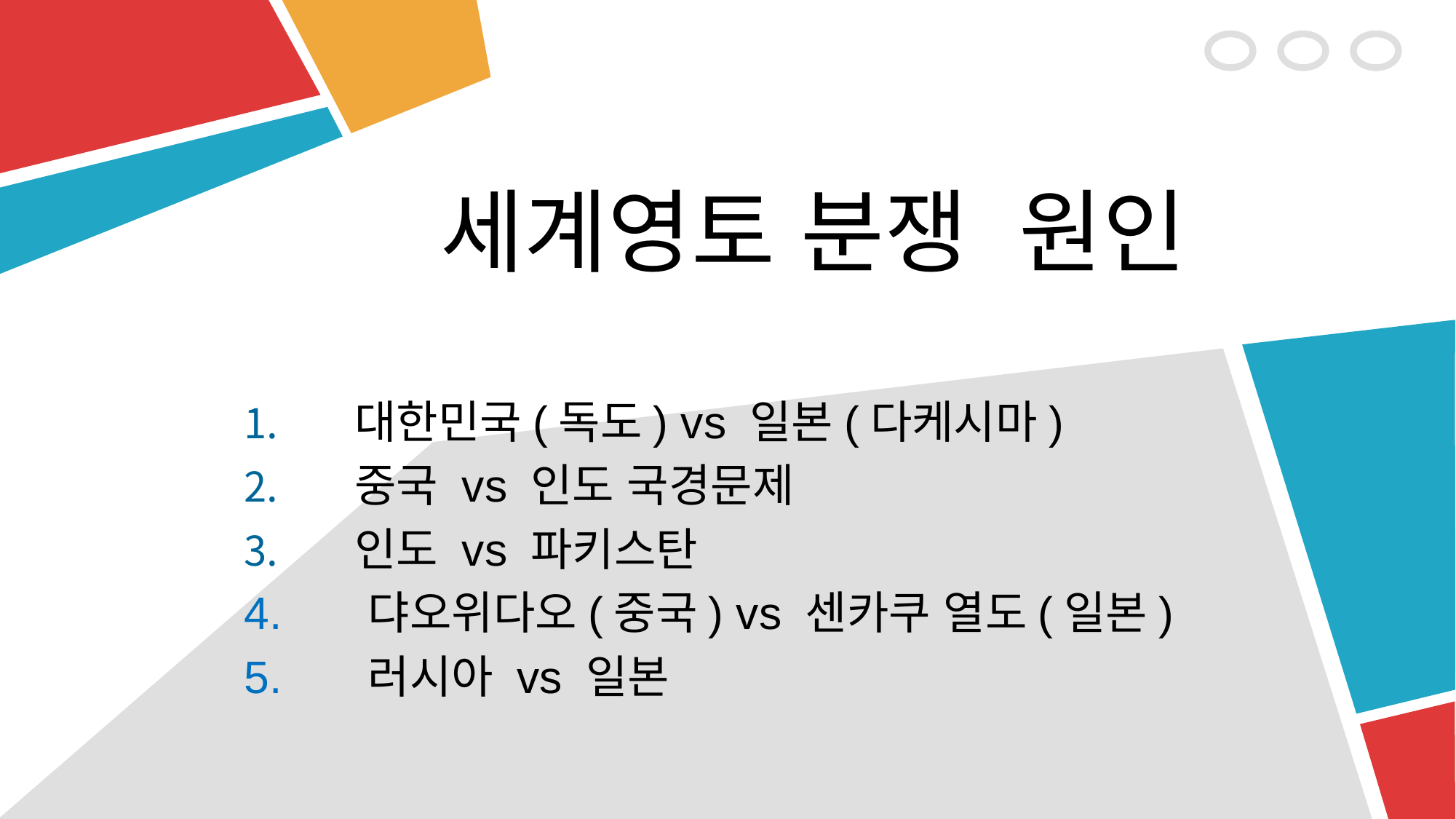

세계영토 분쟁  원인

   대한민국(독도) vs 일본(다케시마)
   중국 vs 인도 국경문제
   인도 vs 파키스탄
4.      댜오위다오(중국) vs 센카쿠 열도(일본)
5.      러시아 vs 일본